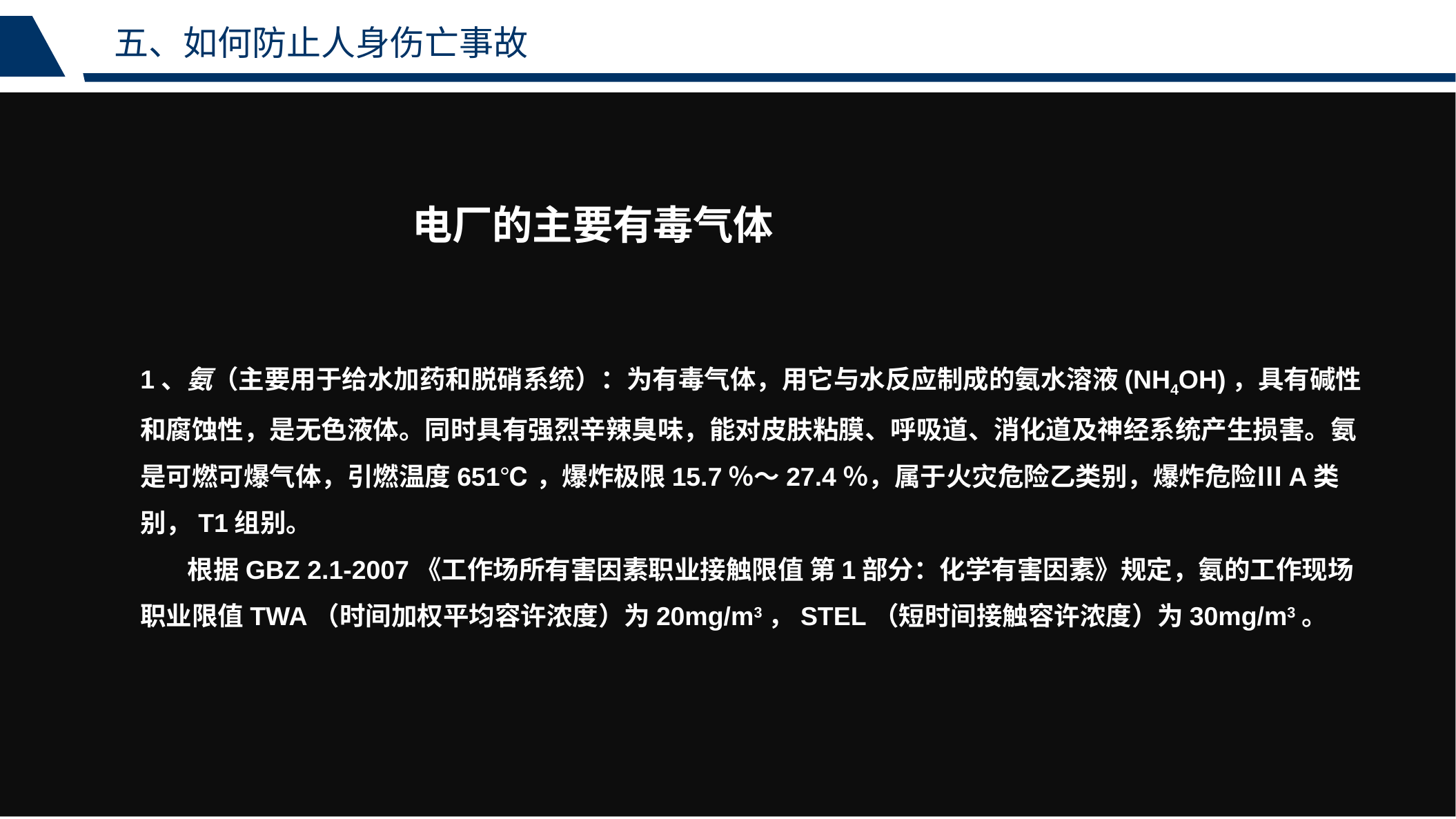

五、如何防止人身伤亡事故

电厂的主要有毒气体
1、氨（主要用于给水加药和脱硝系统）：为有毒气体，用它与水反应制成的氨水溶液(NH4OH)，具有碱性和腐蚀性，是无色液体。同时具有强烈辛辣臭味，能对皮肤粘膜、呼吸道、消化道及神经系统产生损害。氨是可燃可爆气体，引燃温度651℃，爆炸极限15.7％～27.4％，属于火灾危险乙类别，爆炸危险ⅢA类别，T1组别。
       根据GBZ 2.1-2007《工作场所有害因素职业接触限值 第1部分：化学有害因素》规定，氨的工作现场职业限值TWA（时间加权平均容许浓度）为20mg/m3，STEL（短时间接触容许浓度）为30mg/m3。